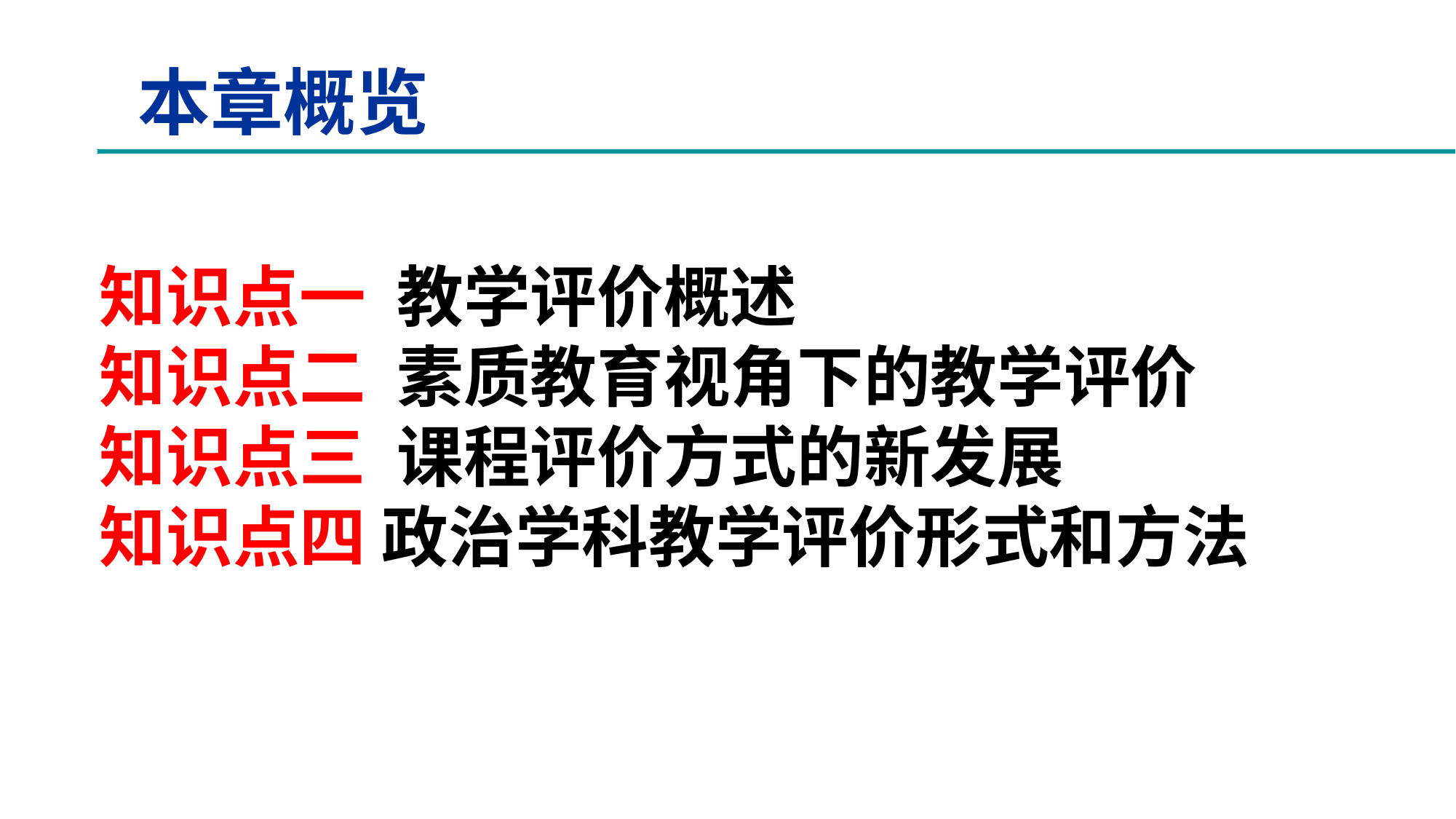

# 本章概览

知识点一  教学评价概述
知识点二  素质教育视角下的教学评价
知识点三  课程评价方式的新发展
知识点四 政治学科教学评价形式和方法